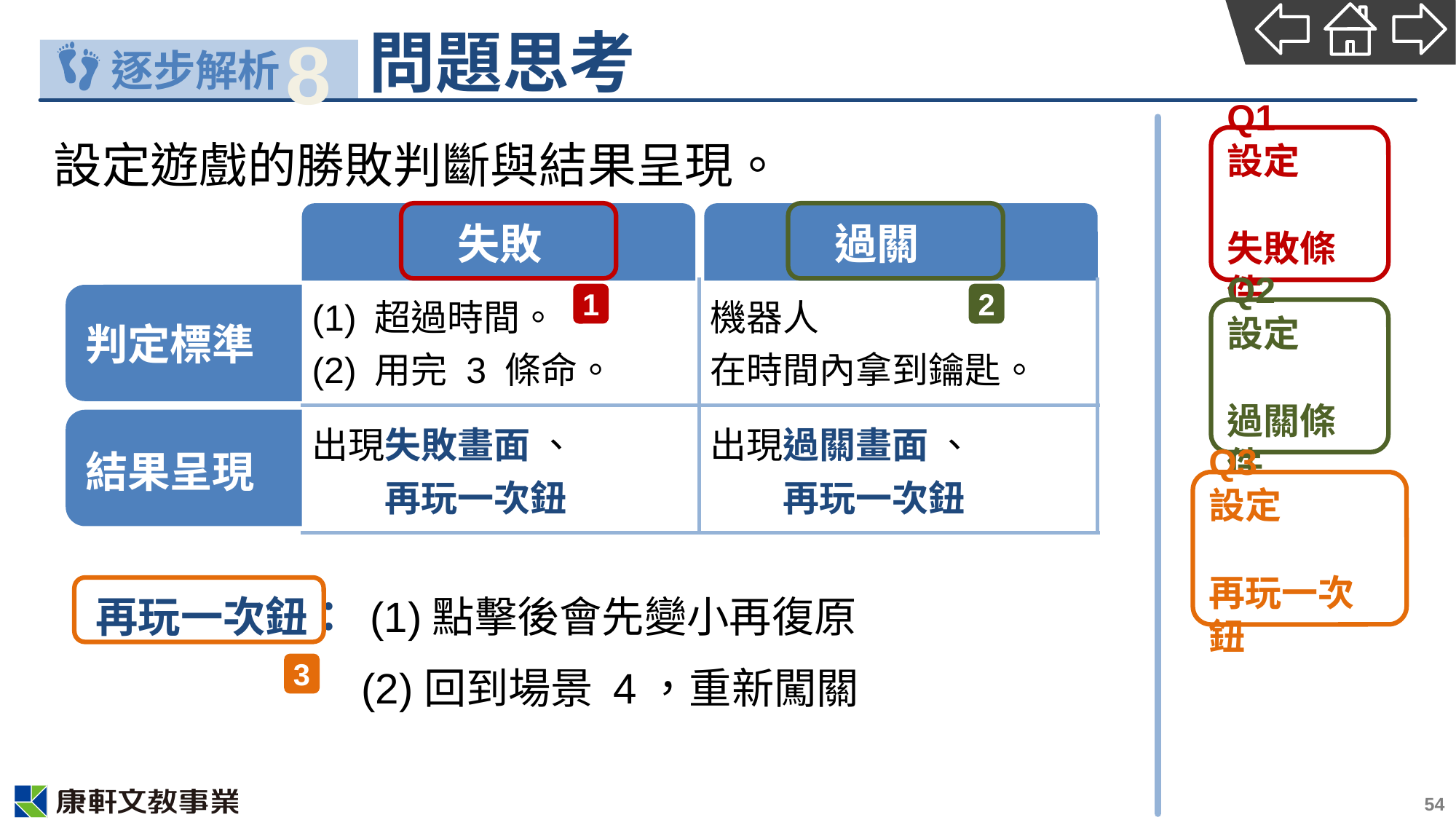

8
設定遊戲的勝敗判斷與結果呈現。

　再玩一次鈕： (1)點擊後會先變小再復原
(2)回到場景 4，重新闖關
Q1
設定
失敗條件
|  | 失敗 | 過關 |
| --- | --- | --- |
| 判定標準 | (1) 超過時間。 (2) 用完 3 條命。 | 機器人 在時間內拿到鑰匙。 |
| 結果呈現 | 出現失敗畫面 、 　　再玩一次鈕 | 出現過關畫面 、 　　再玩一次鈕 |

1
2
Q2
設定
過關條件
Q3
設定
再玩一次鈕

3
54